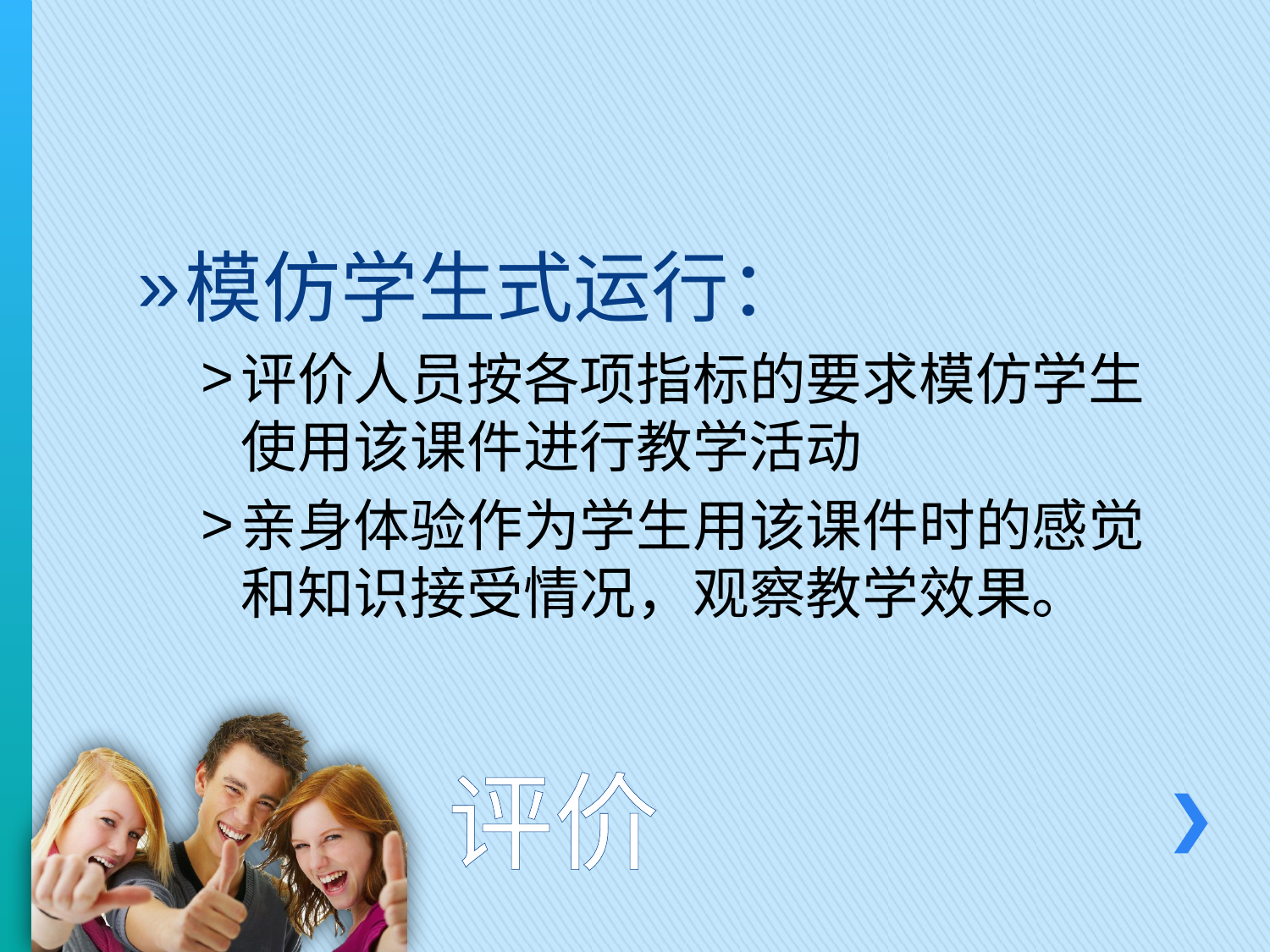

模仿学生式运行：
评价人员按各项指标的要求模仿学生使用该课件进行教学活动
亲身体验作为学生用该课件时的感觉和知识接受情况，观察教学效果。
# 评价